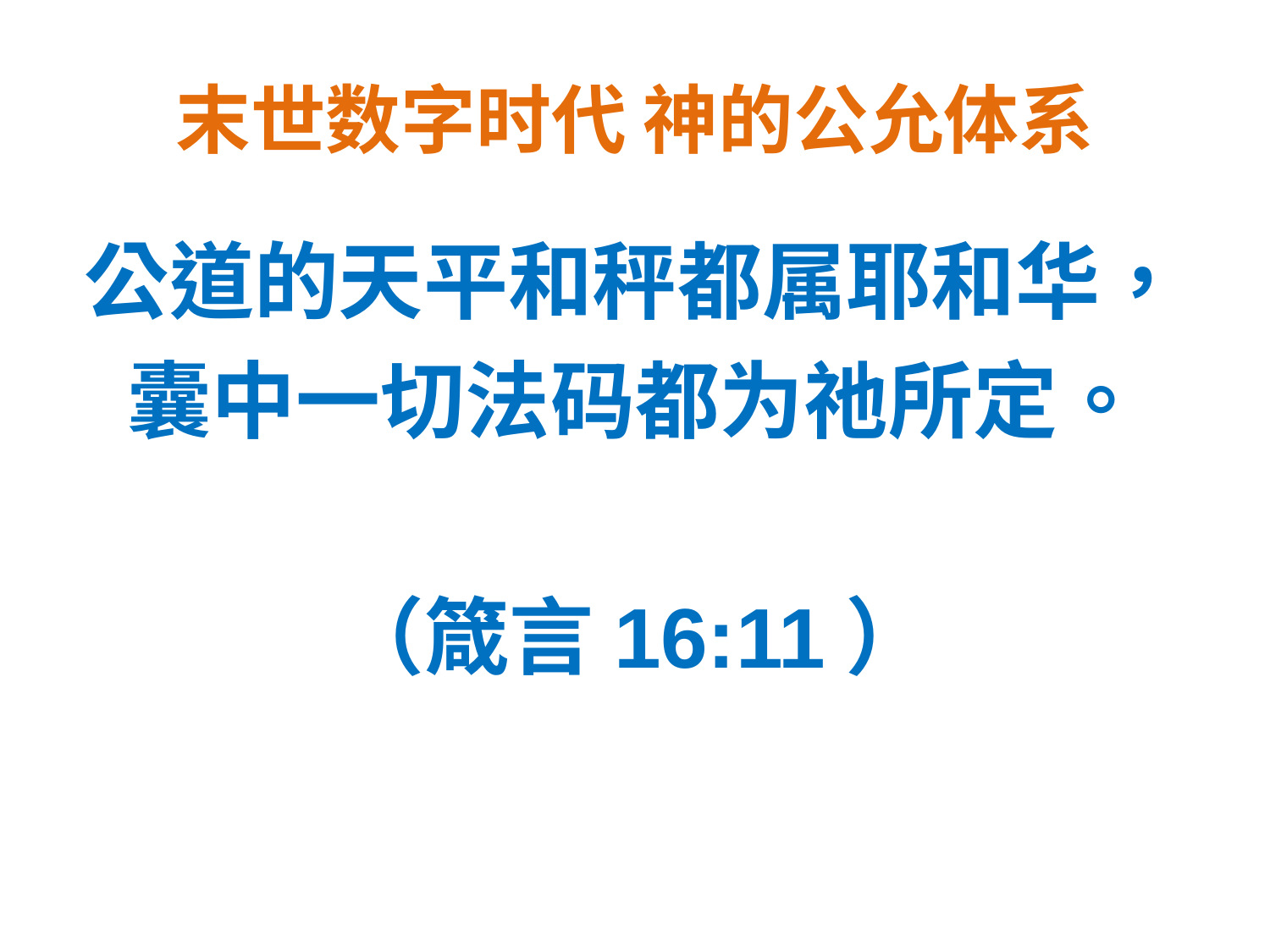

# 末世数字时代 神的公允体系
公道的天平和秤都属耶和华，
囊中一切法码都为祂所定。

（箴言16:11）